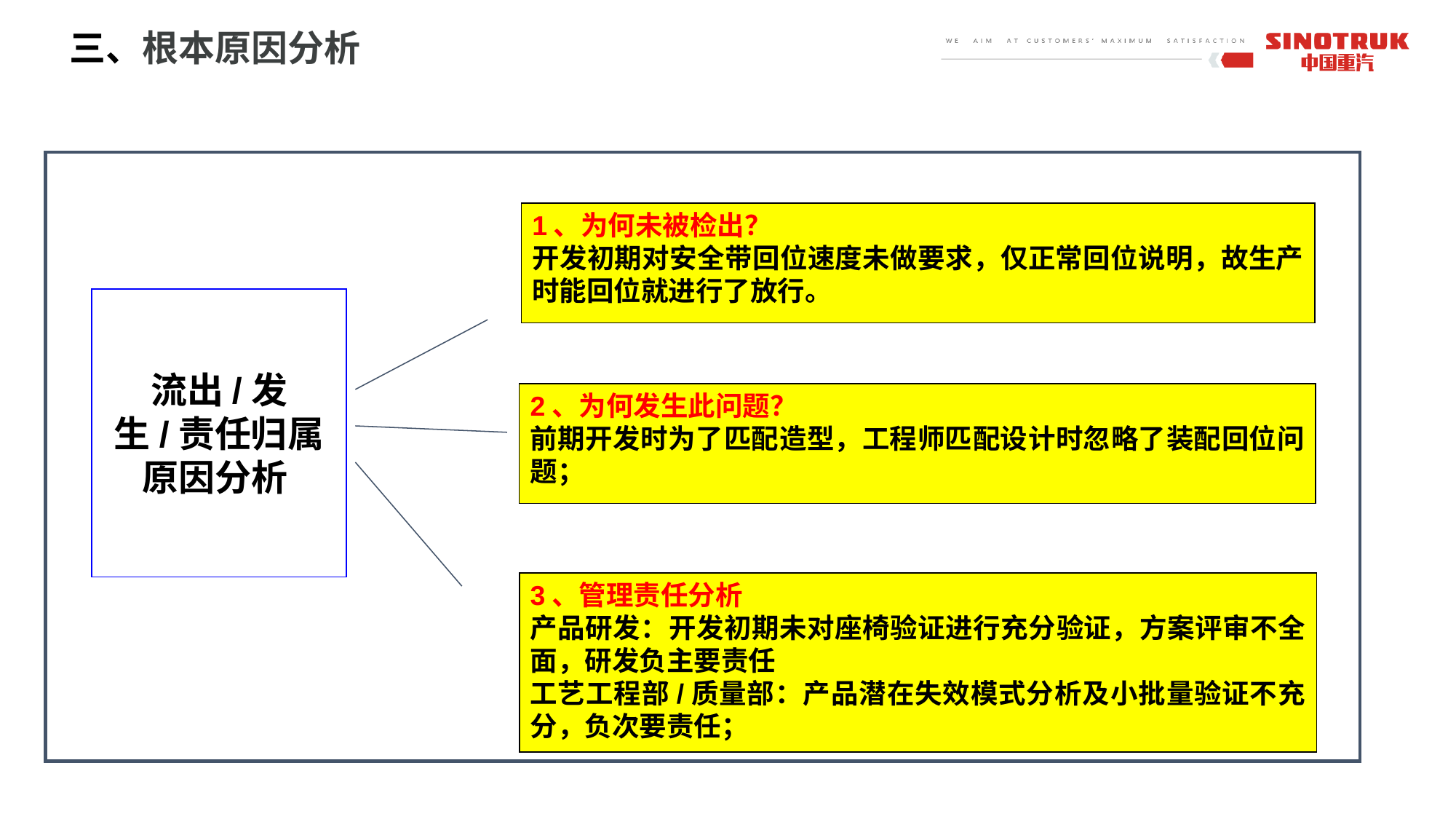

三、根本原因分析

1、为何未被检出？
开发初期对安全带回位速度未做要求，仅正常回位说明，故生产时能回位就进行了放行。
流出/发生/责任归属原因分析

2、为何发生此问题？
前期开发时为了匹配造型，工程师匹配设计时忽略了装配回位问题；

3、管理责任分析
产品研发：开发初期未对座椅验证进行充分验证，方案评审不全面，研发负主要责任
工艺工程部/质量部：产品潜在失效模式分析及小批量验证不充分，负次要责任；
6